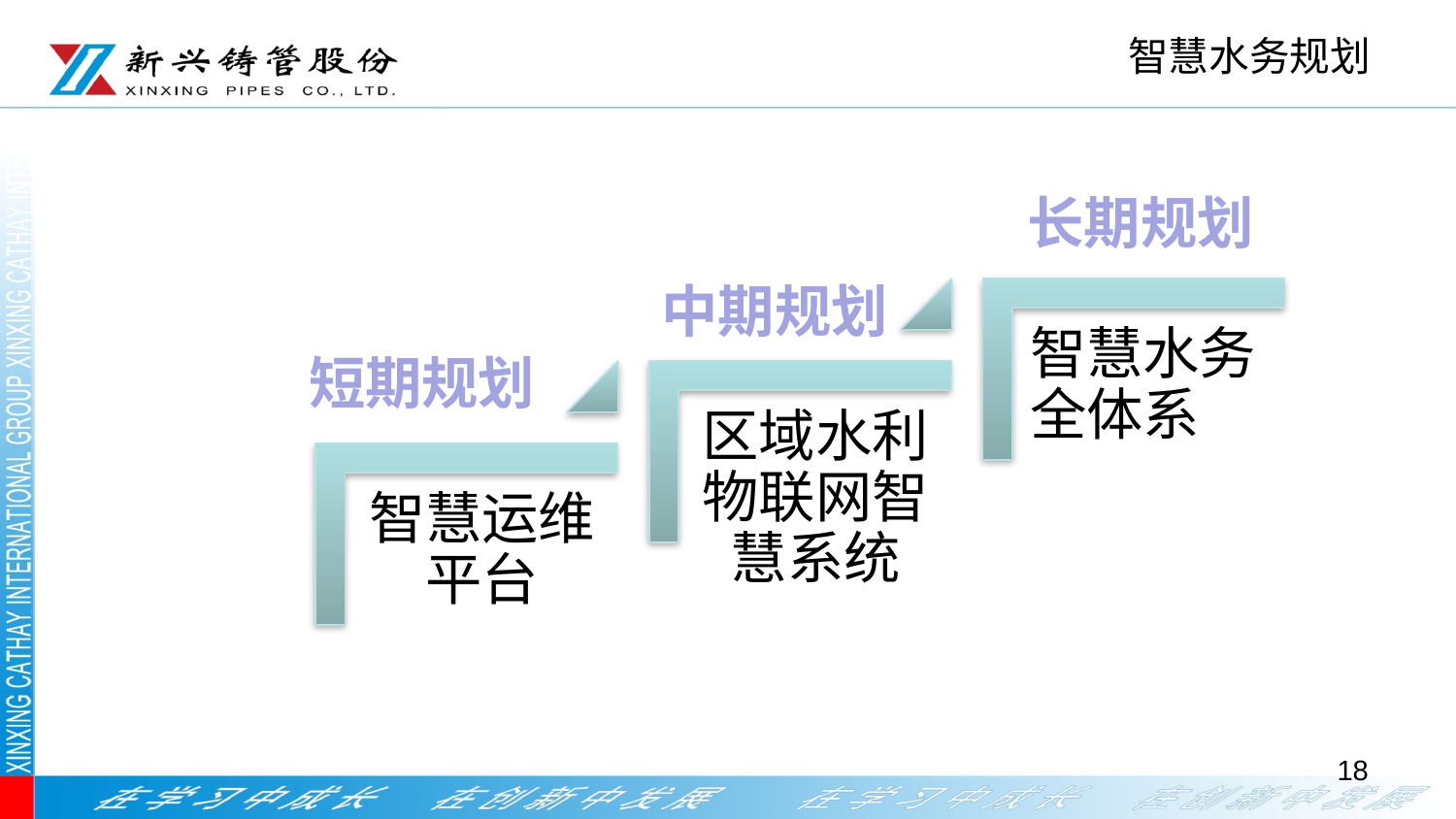

智慧水务规划
智慧运维平台
区域水利物联网智慧系统
智慧水务全体系
长期规划
中期规划
短期规划
18